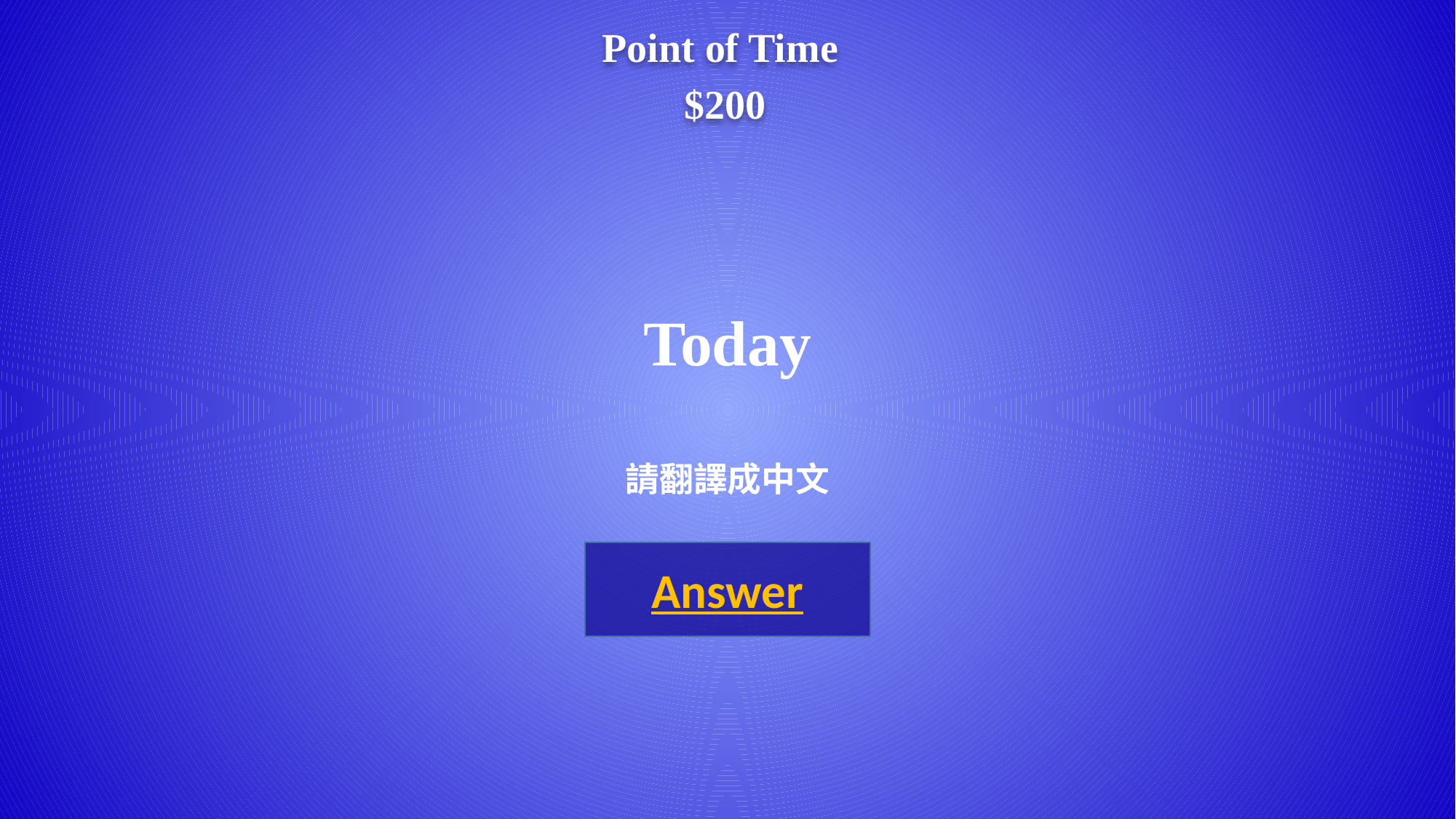

Point of Time
 $200
# Today 請翻譯成中文